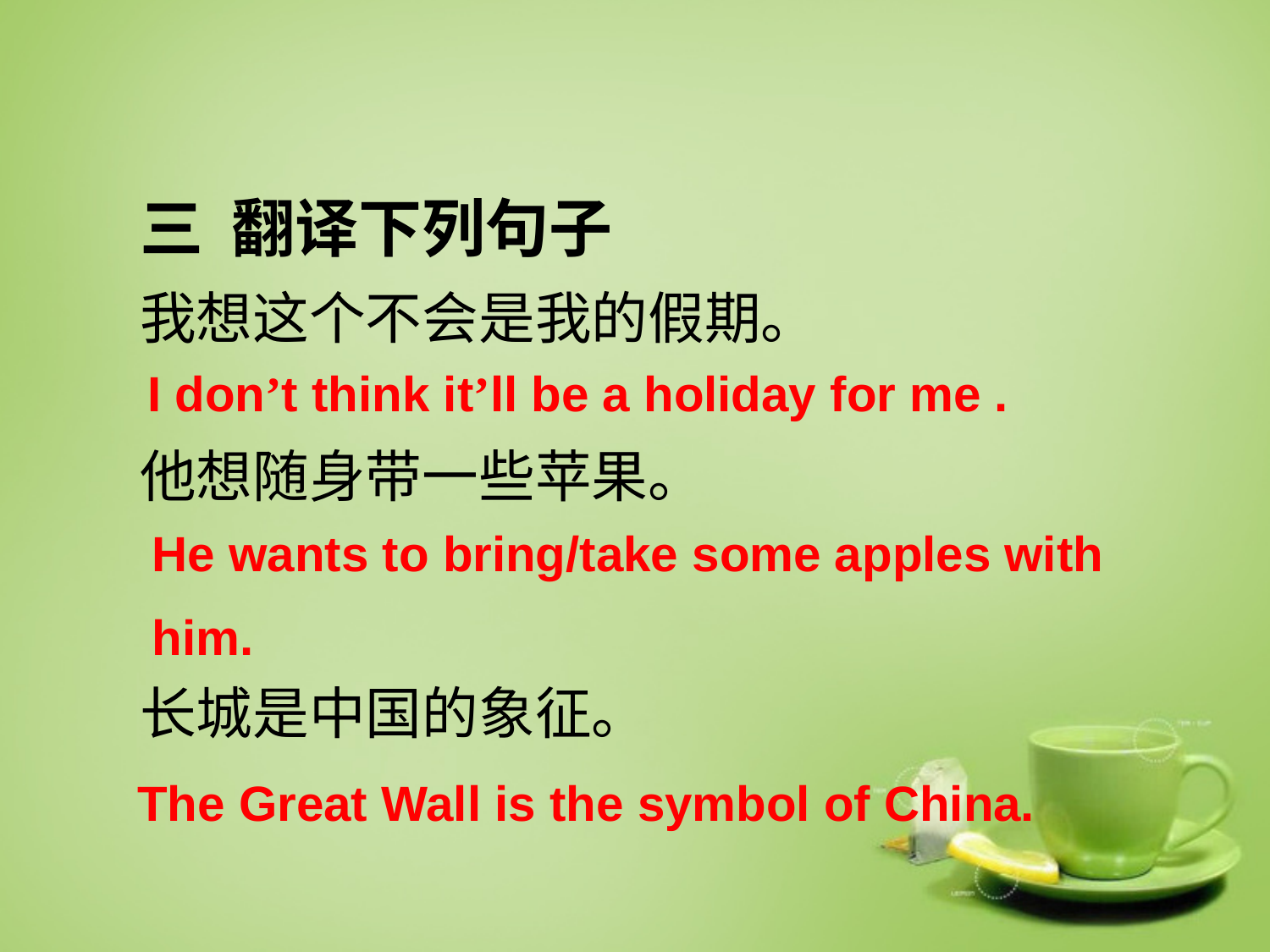

三  翻译下列句子
我想这个不会是我的假期。

他想随身带一些苹果。

长城是中国的象征。

I don’t think it’ll be a holiday for me .
He wants to bring/take some apples with
him.
The Great Wall is the symbol of China.